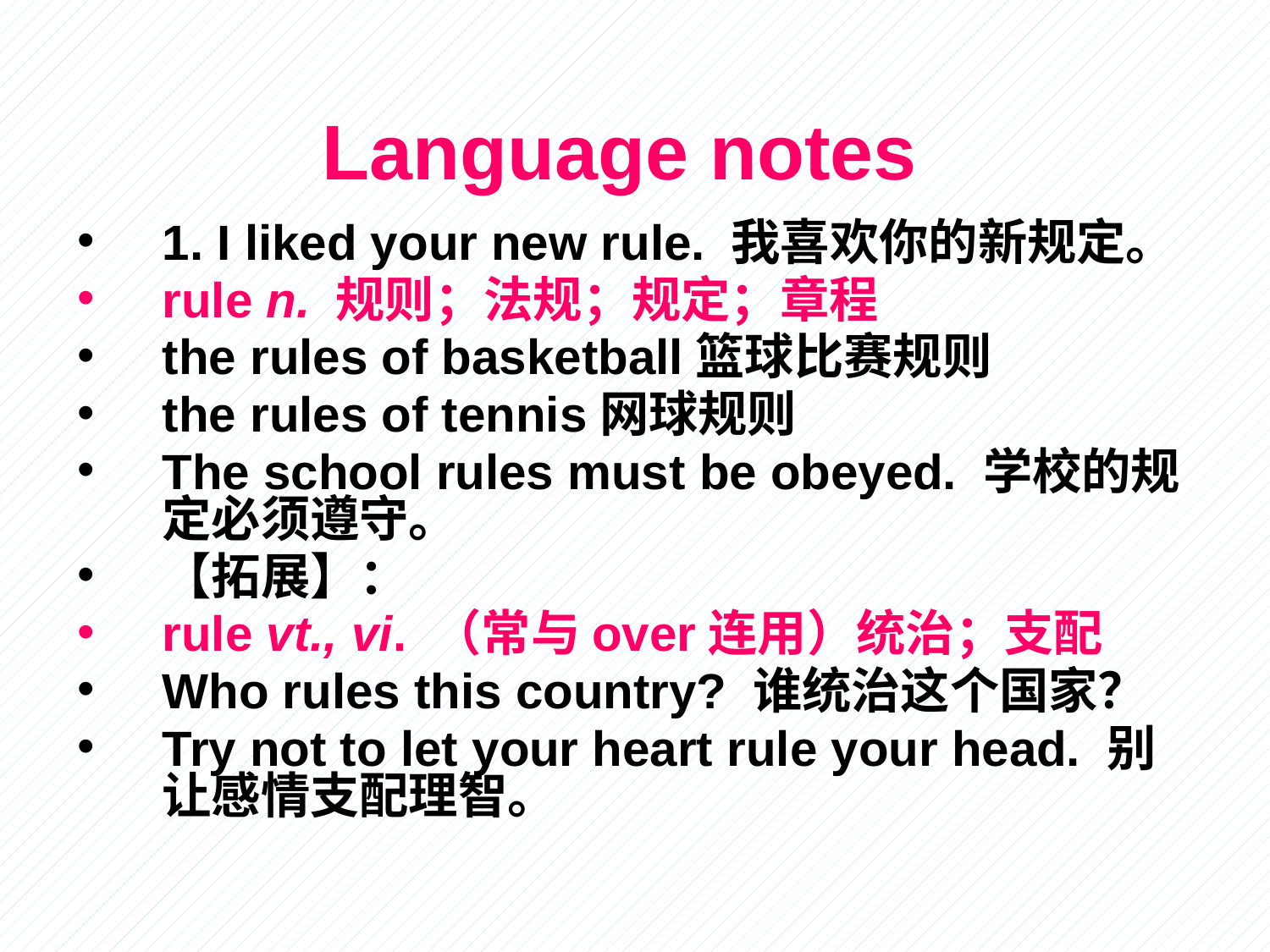

Language notes
1. I liked your new rule. 我喜欢你的新规定。
rule n. 规则；法规；规定；章程
the rules of basketball篮球比赛规则
the rules of tennis网球规则
The school rules must be obeyed. 学校的规定必须遵守。
【拓展】：
rule vt., vi. （常与over连用）统治；支配
Who rules this country? 谁统治这个国家？
Try not to let your heart rule your head. 别让感情支配理智。